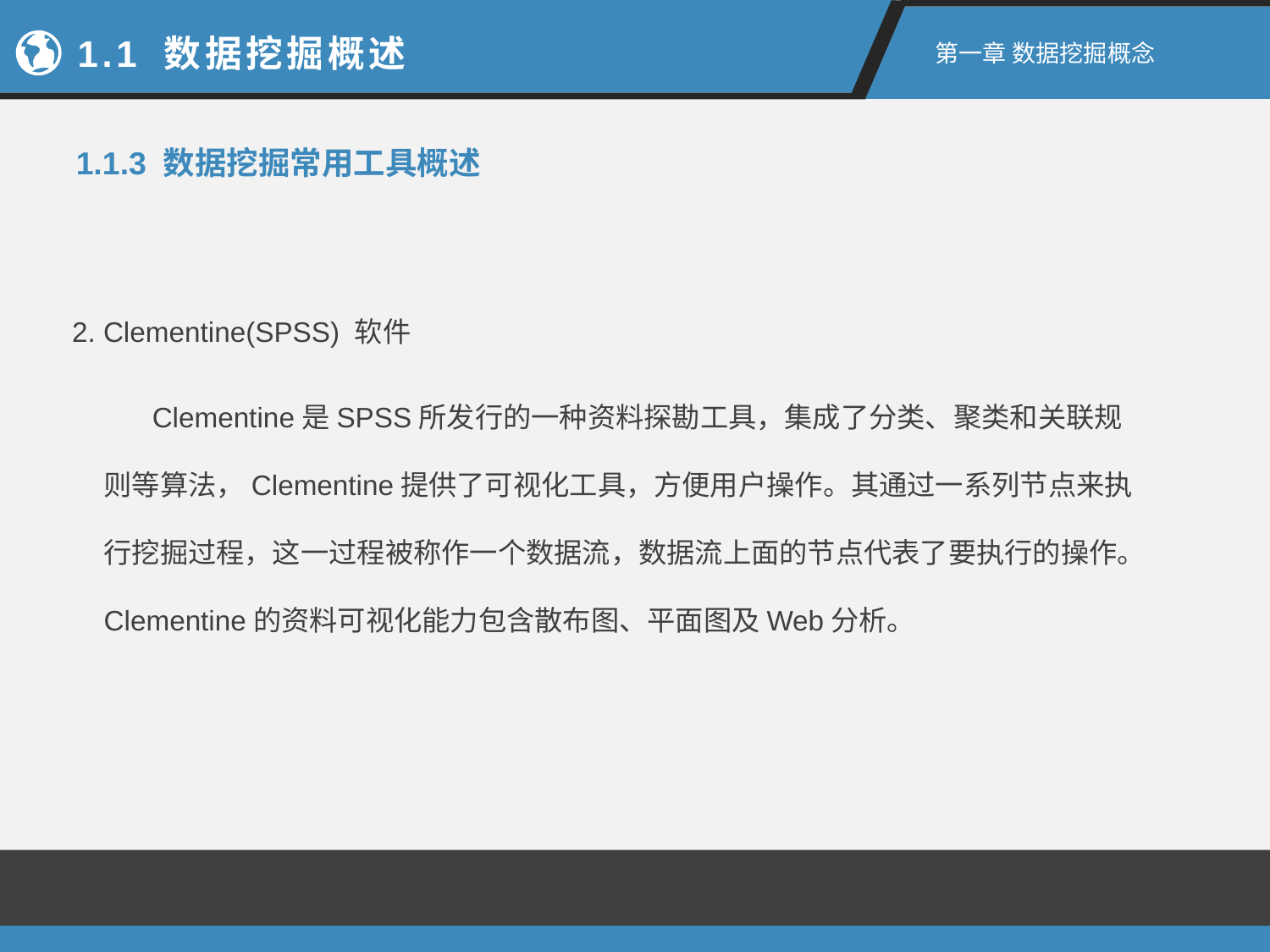

1.1 数据挖掘概述

第一章 数据挖掘概念
1.1.3 数据挖掘常用工具概述
2. Clementine(SPSS) 软件
   Clementine是SPSS所发行的一种资料探勘工具，集成了分类、聚类和关联规则等算法，Clementine提供了可视化工具，方便用户操作。其通过一系列节点来执行挖掘过程，这一过程被称作一个数据流，数据流上面的节点代表了要执行的操作。Clementine的资料可视化能力包含散布图、平面图及Web分析。